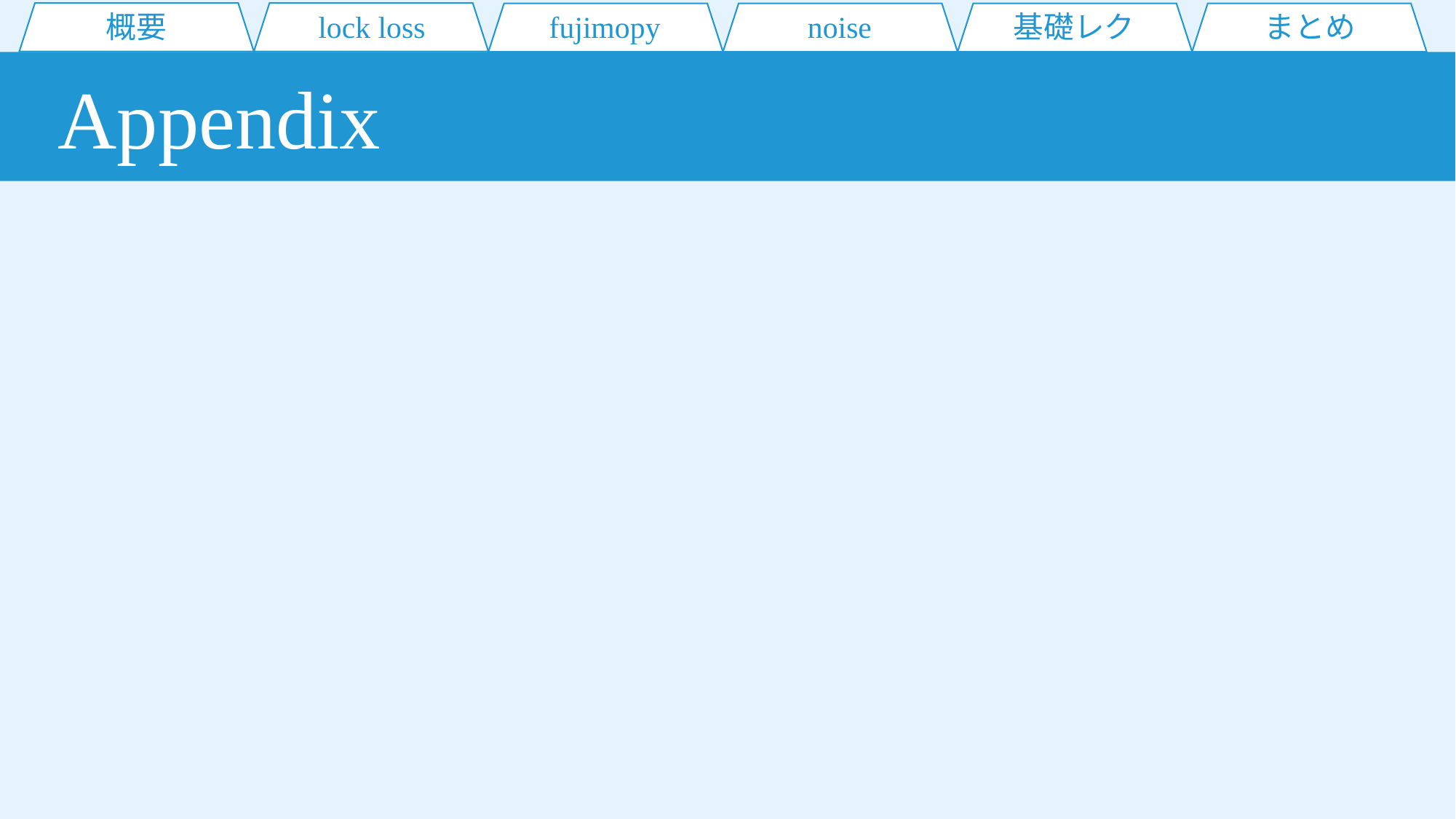

概要
lock loss
fujimopy
noise
基礎レク
まとめ

Appendix